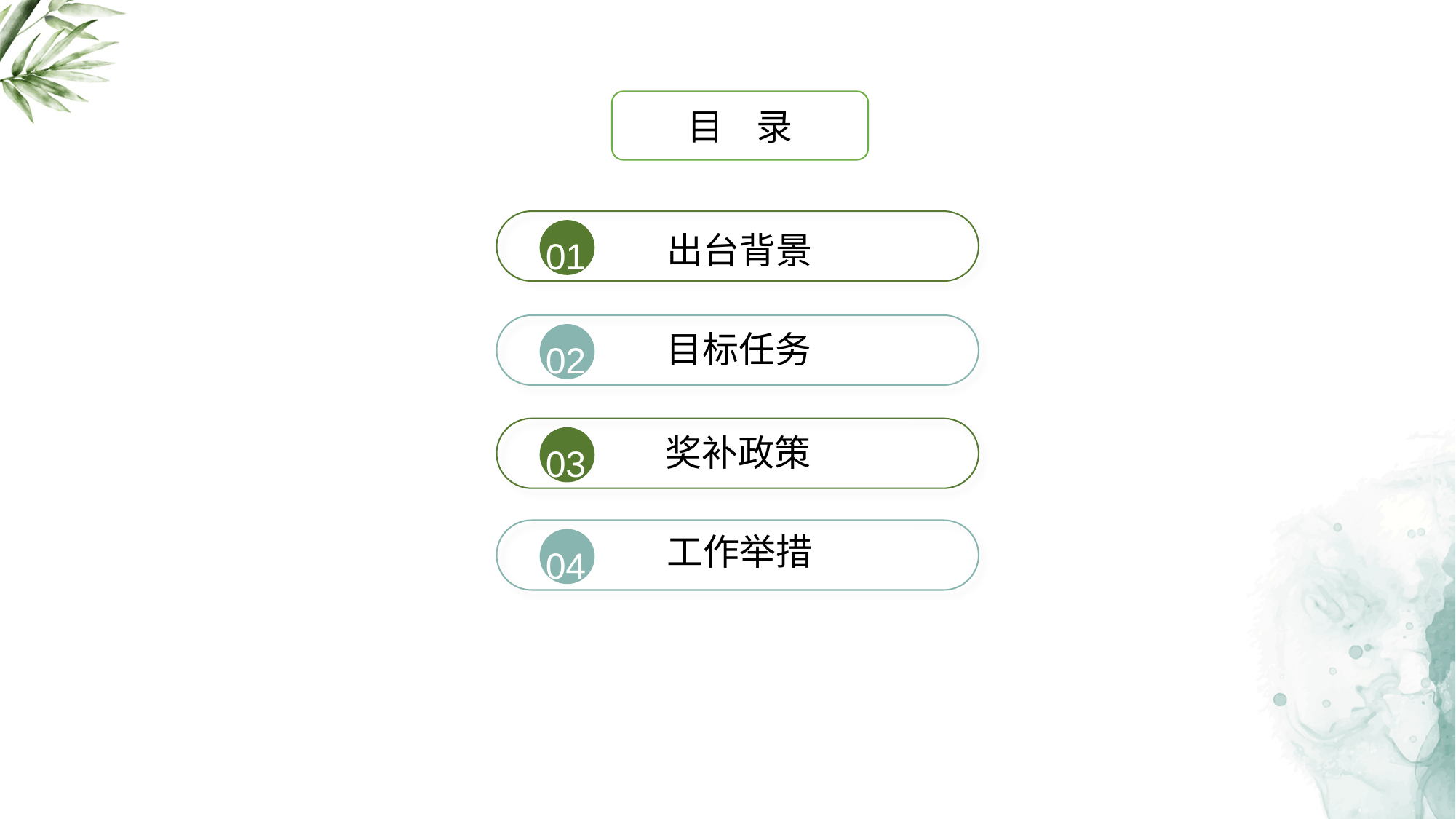

目    录

01

02

03

04
出台背景
目标任务
奖补政策
工作举措